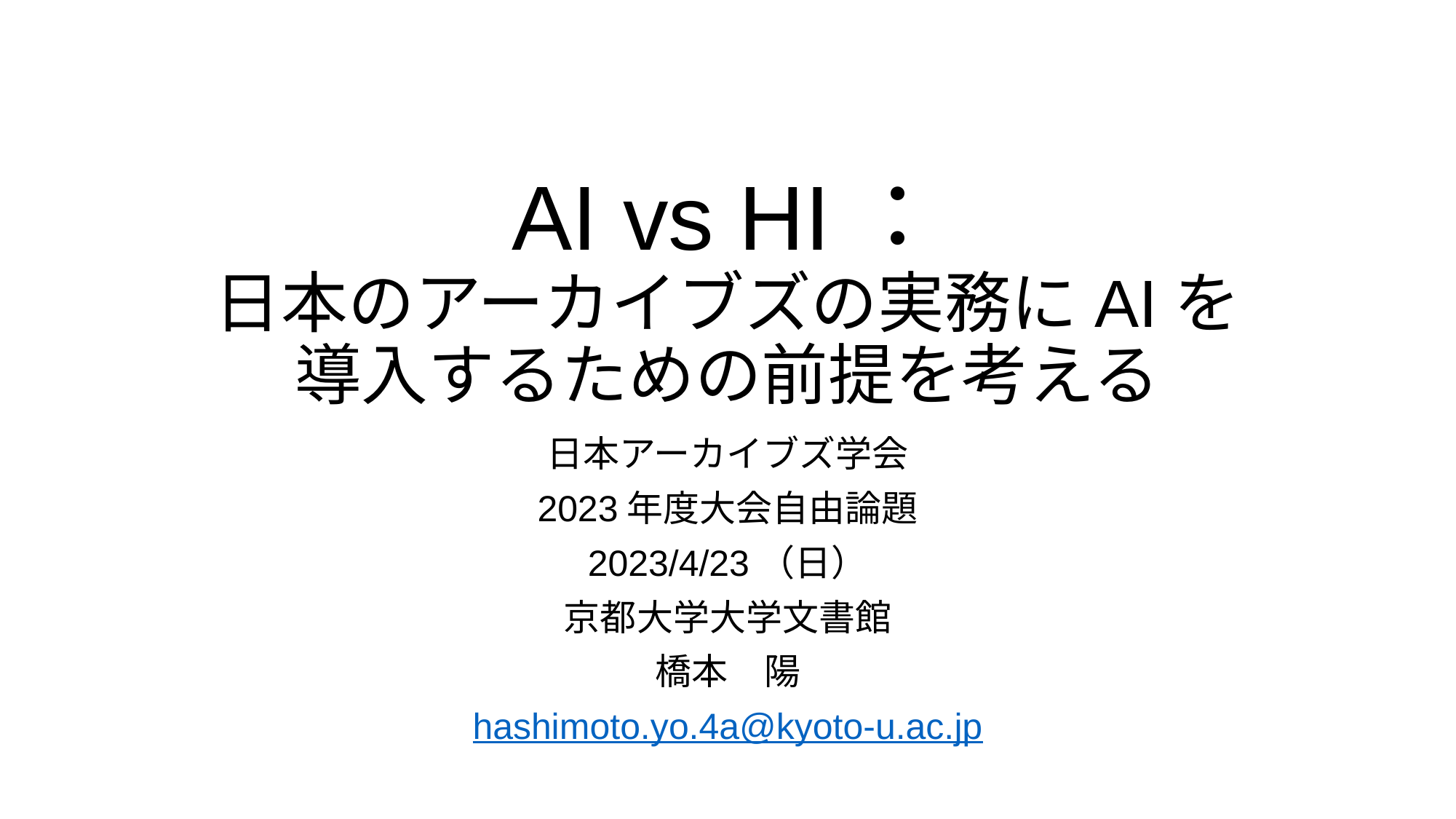

# AI vs HI： 日本のアーカイブズの実務にAIを導入するための前提を考える
日本アーカイブズ学会
2023年度大会自由論題
2023/4/23（日）
京都大学大学文書館
橋本　陽
hashimoto.yo.4a@kyoto-u.ac.jp